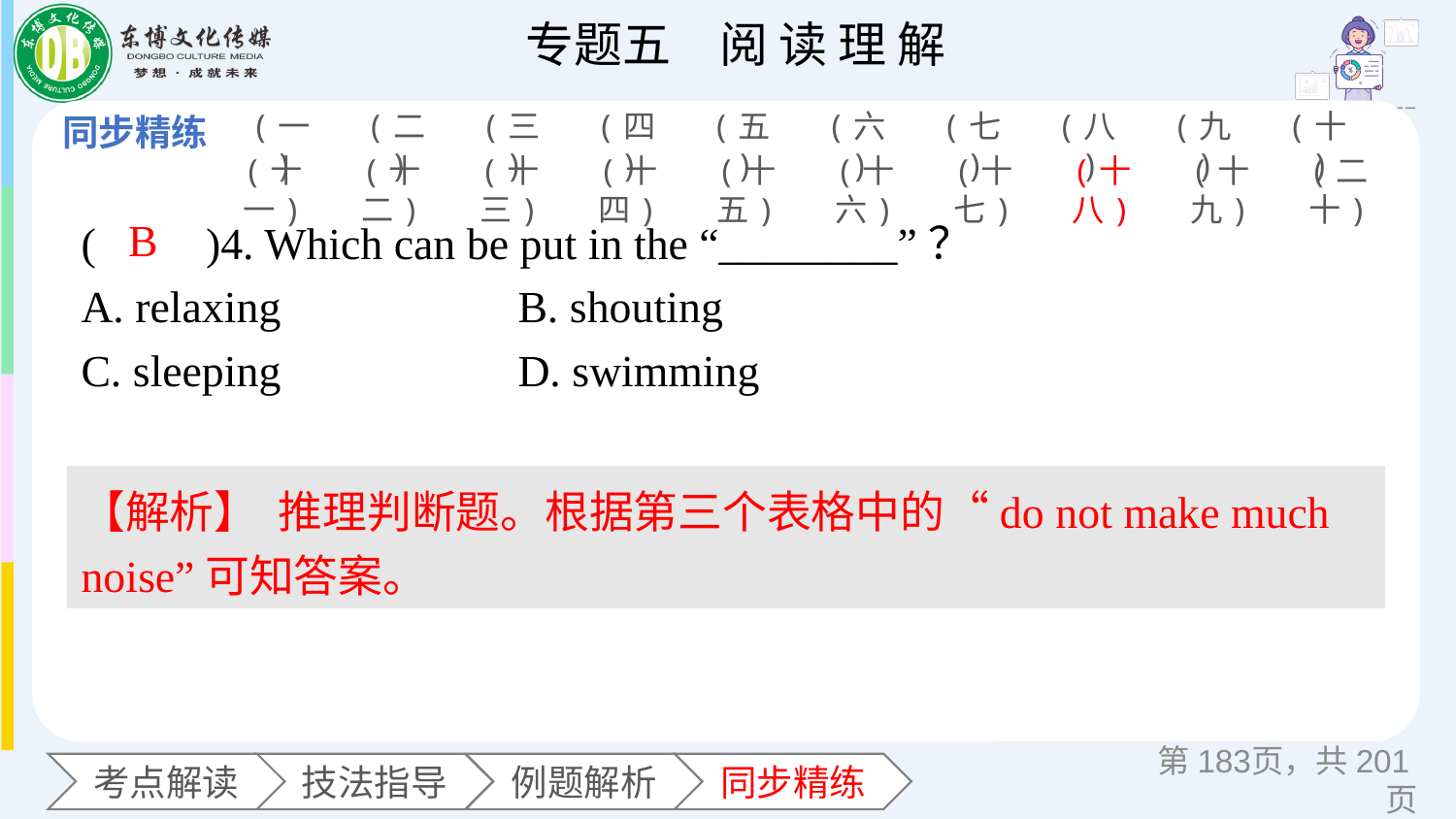

(一)
(二)
(三)
(四)
(五)
(六)
(七)
(八)
(九)
(十)
(十一)
(十二)
(十三)
(十四)
(十五)
(十六)
(十七)
(十八)
(十九)
(二十)
(　　)4. Which can be put in the “________”？
A. relaxing    		B. shouting
C. sleeping    		D. swimming
B
【解析】  推理判断题。根据第三个表格中的“do not make much noise”可知答案。
第183页，共201页